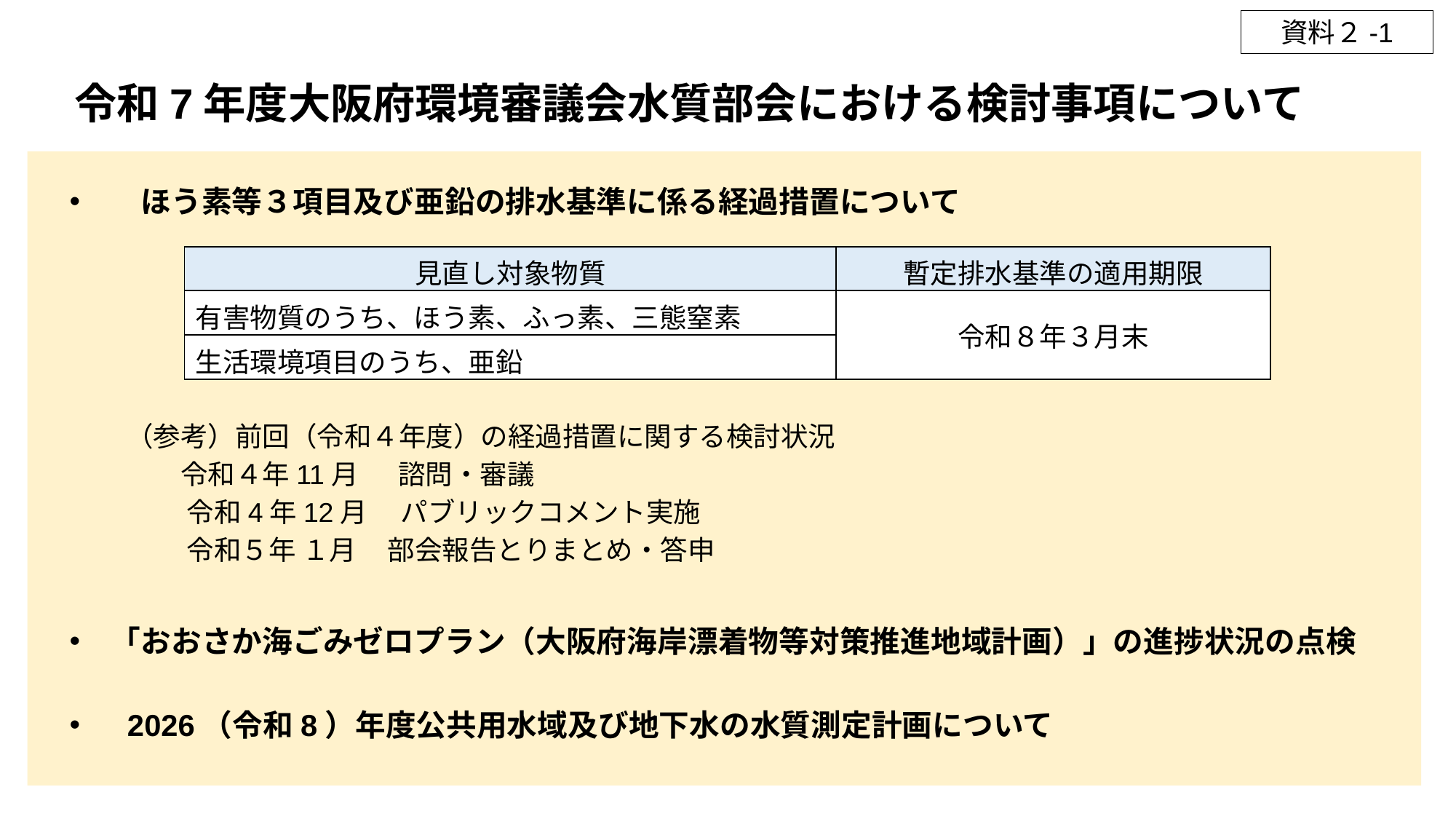

資料２-1
令和7年度大阪府環境審議会水質部会における検討事項について

　ほう素等３項目及び亜鉛の排水基準に係る経過措置について

「おおさか海ごみゼロプラン（大阪府海岸漂着物等対策推進地域計画）」の進捗状況の点検

  2026（令和8）年度公共用水域及び地下水の水質測定計画について
| 見直し対象物質 | 暫定排水基準の適用期限 |
| --- | --- |
| 有害物質のうち、ほう素、ふっ素、三態窒素 | 令和８年３月末 |
| 生活環境項目のうち、亜鉛 |  |
（参考）前回（令和４年度）の経過措置に関する検討状況
　　令和４年11月　  諮問・審議
　　 令和4年12月　 パブリックコメント実施
　　 令和５年 １月     部会報告とりまとめ・答申